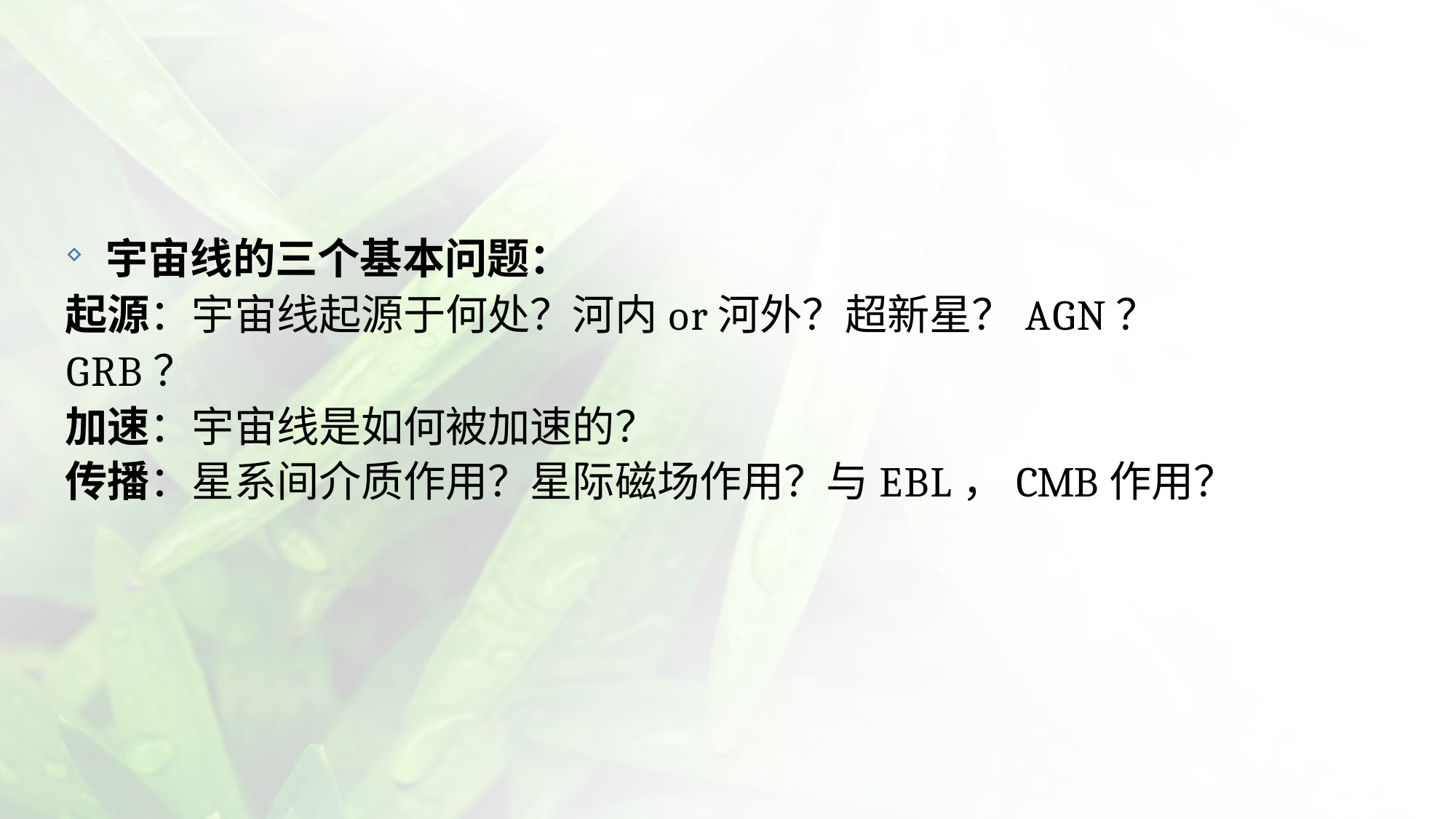

宇宙线的三个基本问题：
起源：宇宙线起源于何处？河内or河外？超新星？AGN？GRB？
加速：宇宙线是如何被加速的？
传播：星系间介质作用？星际磁场作用？与EBL，CMB作用？